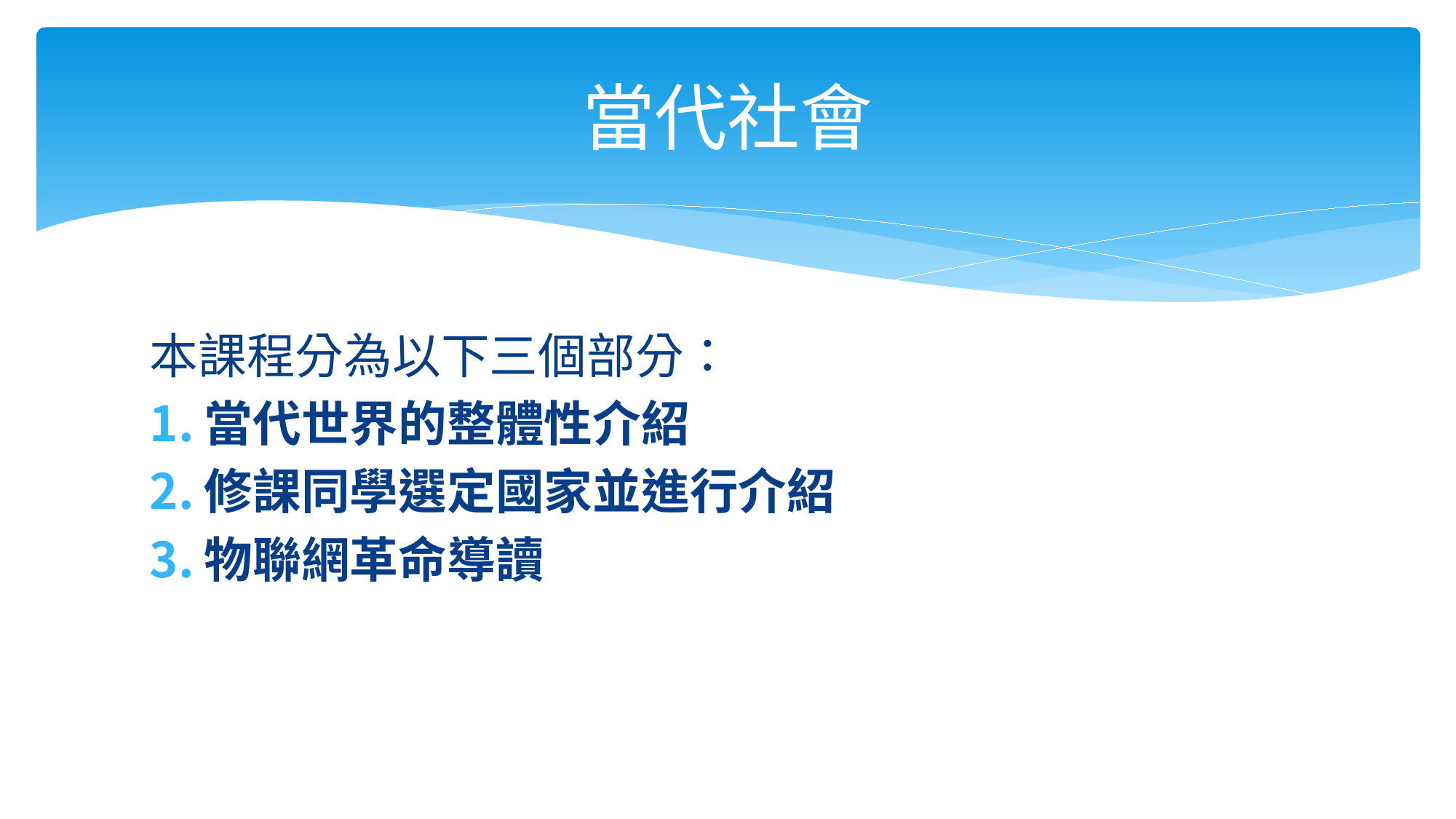

# 當代社會
本課程分為以下三個部分：
當代世界的整體性介紹
修課同學選定國家並進行介紹
物聯網革命導讀